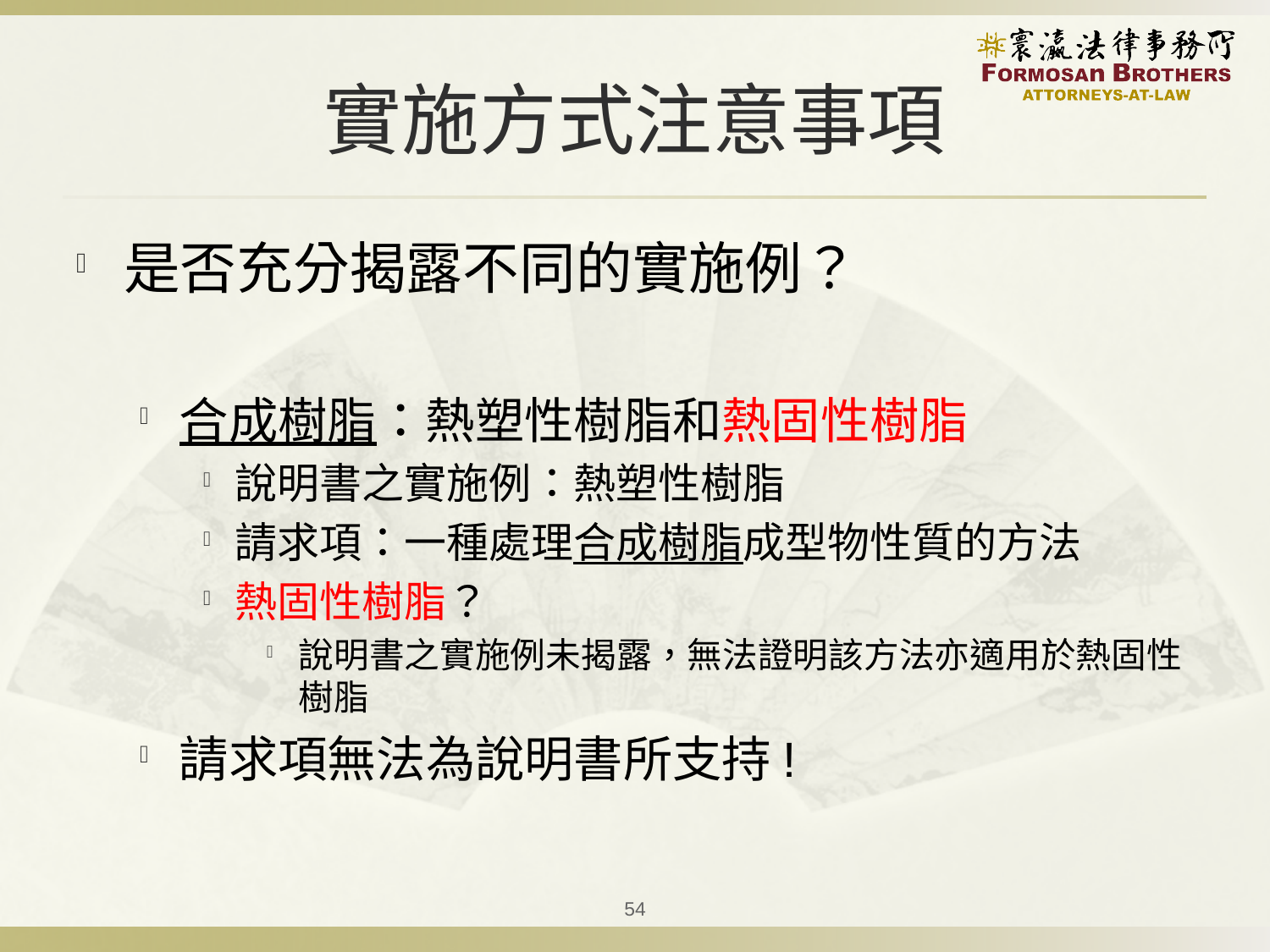

# 實施方式注意事項
是否充分揭露不同的實施例？

合成樹脂：熱塑性樹脂和熱固性樹脂
說明書之實施例：熱塑性樹脂
請求項：一種處理合成樹脂成型物性質的方法
熱固性樹脂？
說明書之實施例未揭露，無法證明該方法亦適用於熱固性樹脂
請求項無法為說明書所支持!

54